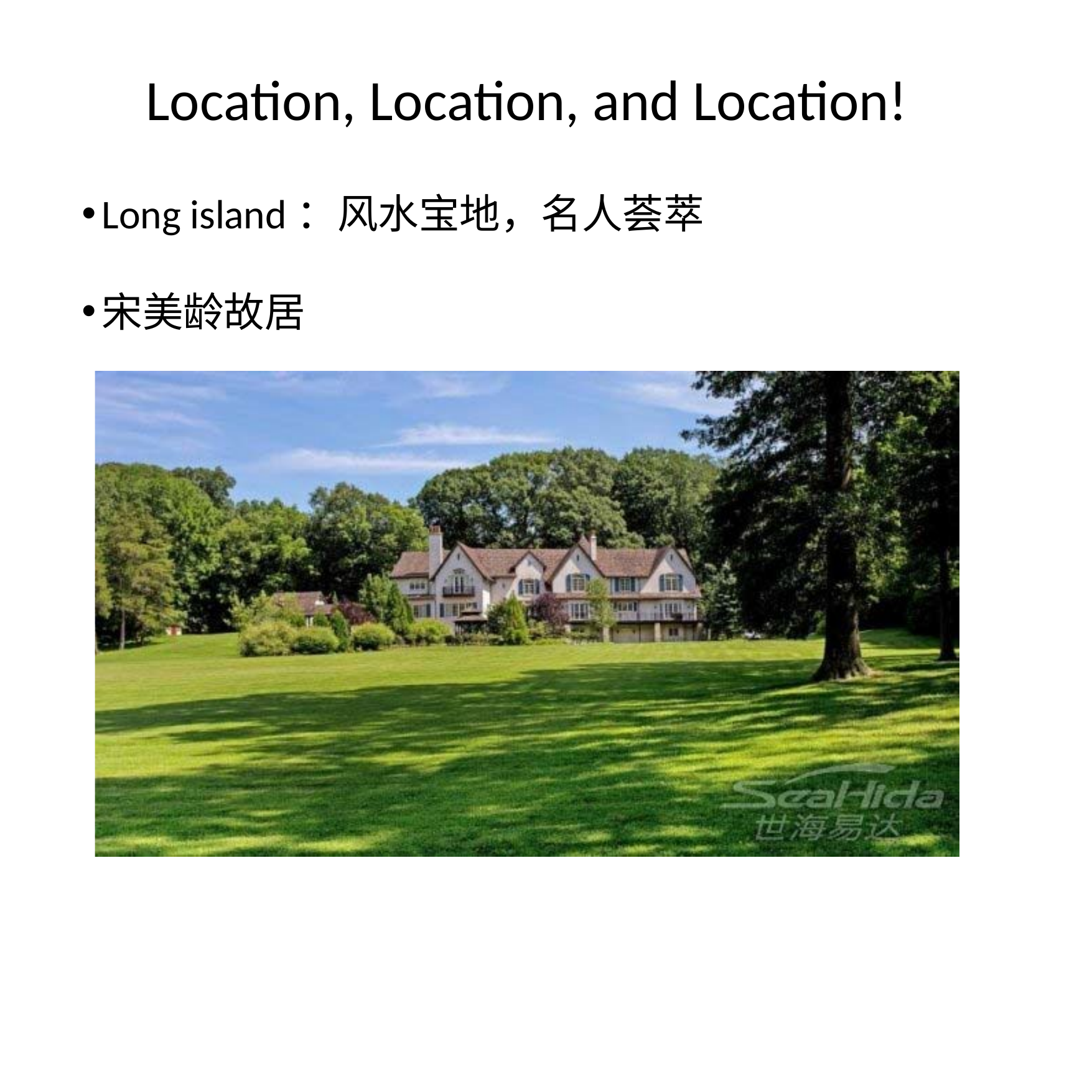

Location, Location, and Location!
Long island：风水宝地，名人荟萃

宋美龄故居